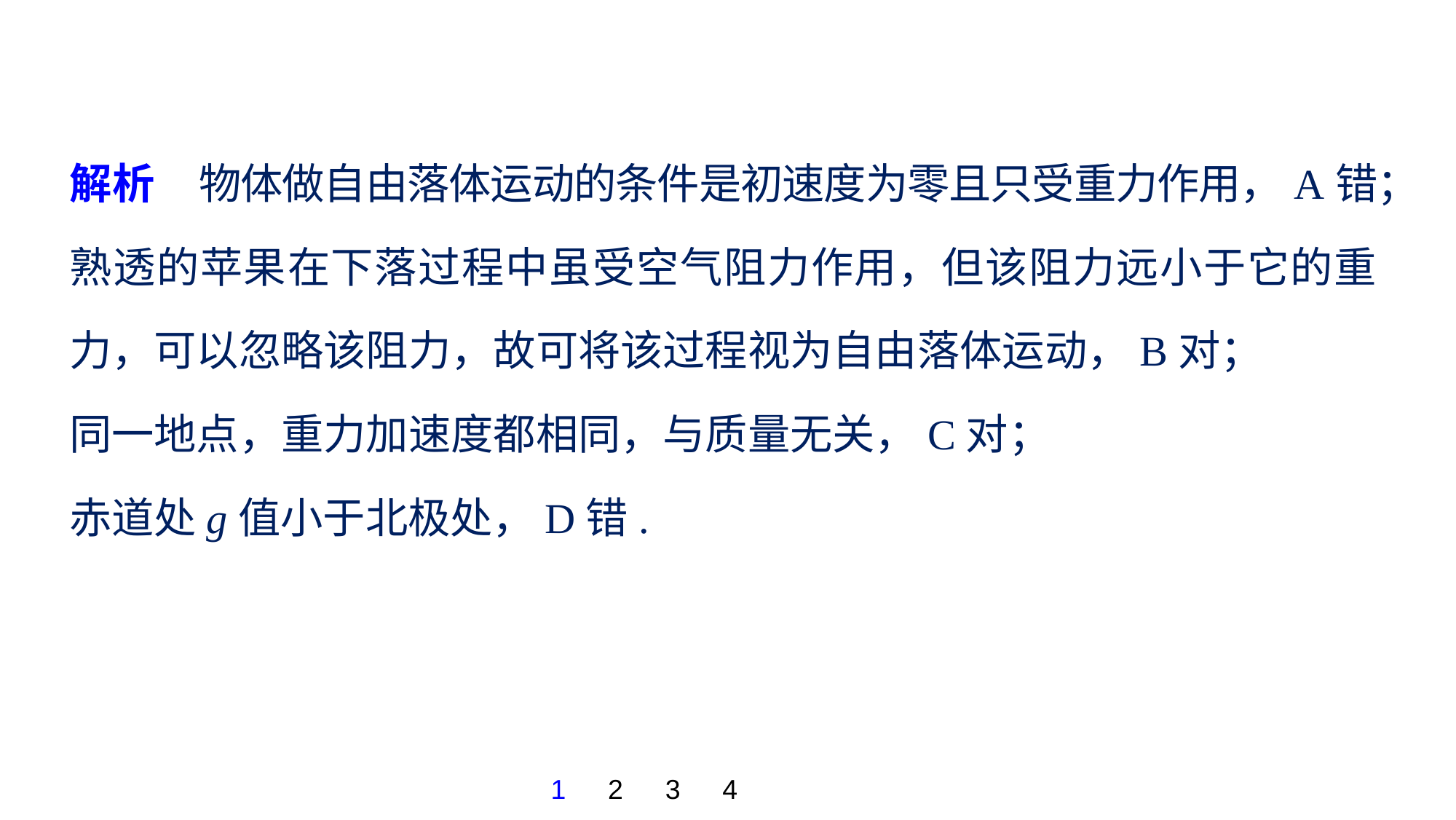

解析　物体做自由落体运动的条件是初速度为零且只受重力作用，A错；
熟透的苹果在下落过程中虽受空气阻力作用，但该阻力远小于它的重力，可以忽略该阻力，故可将该过程视为自由落体运动，B对；
同一地点，重力加速度都相同，与质量无关，C对；
赤道处g值小于北极处，D错.
1
2
3
4